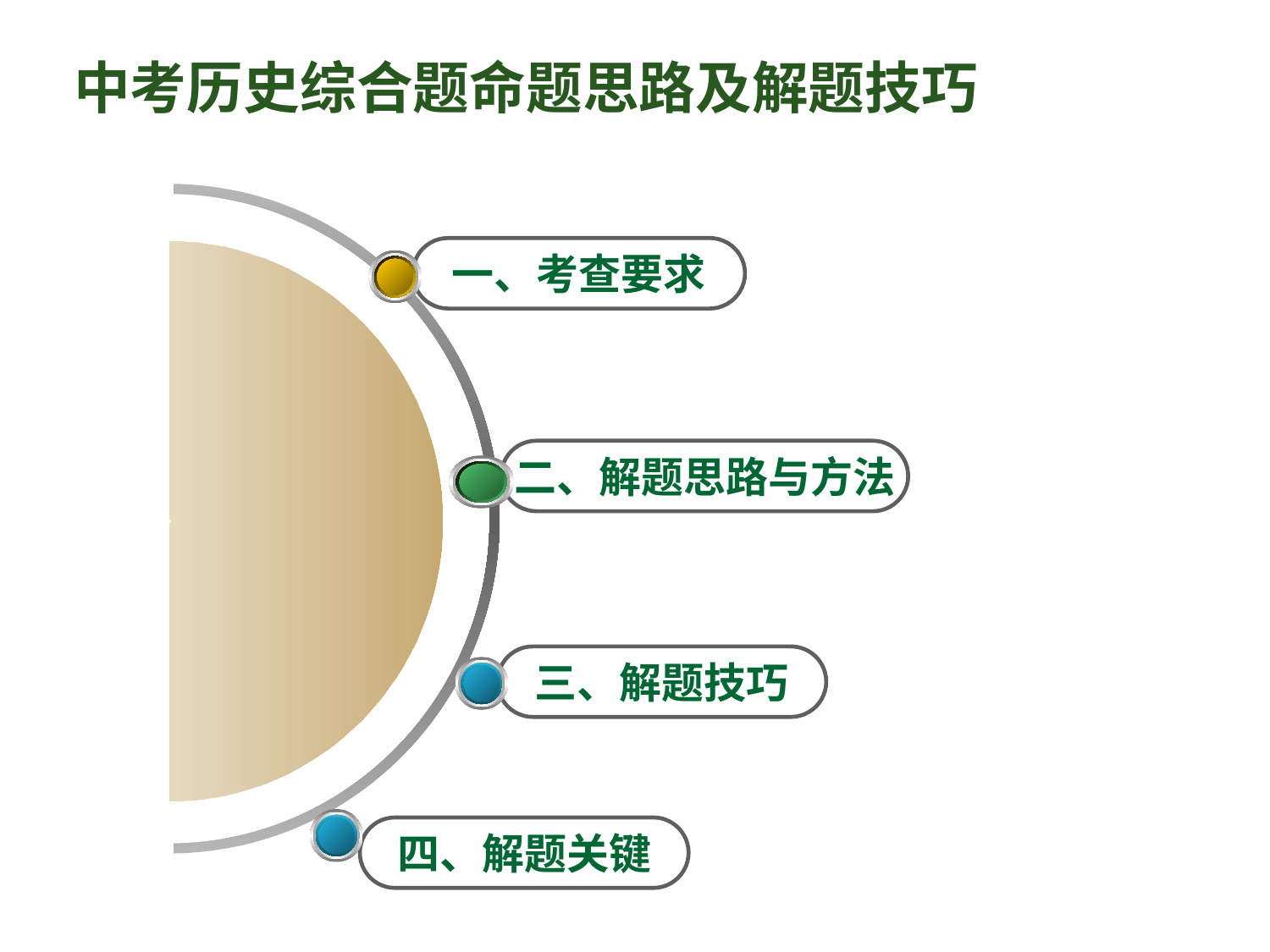

# 中考历史综合题命题思路及解题技巧

一、考查要求

二、解题思路与方法

三、解题技巧

四、解题关键